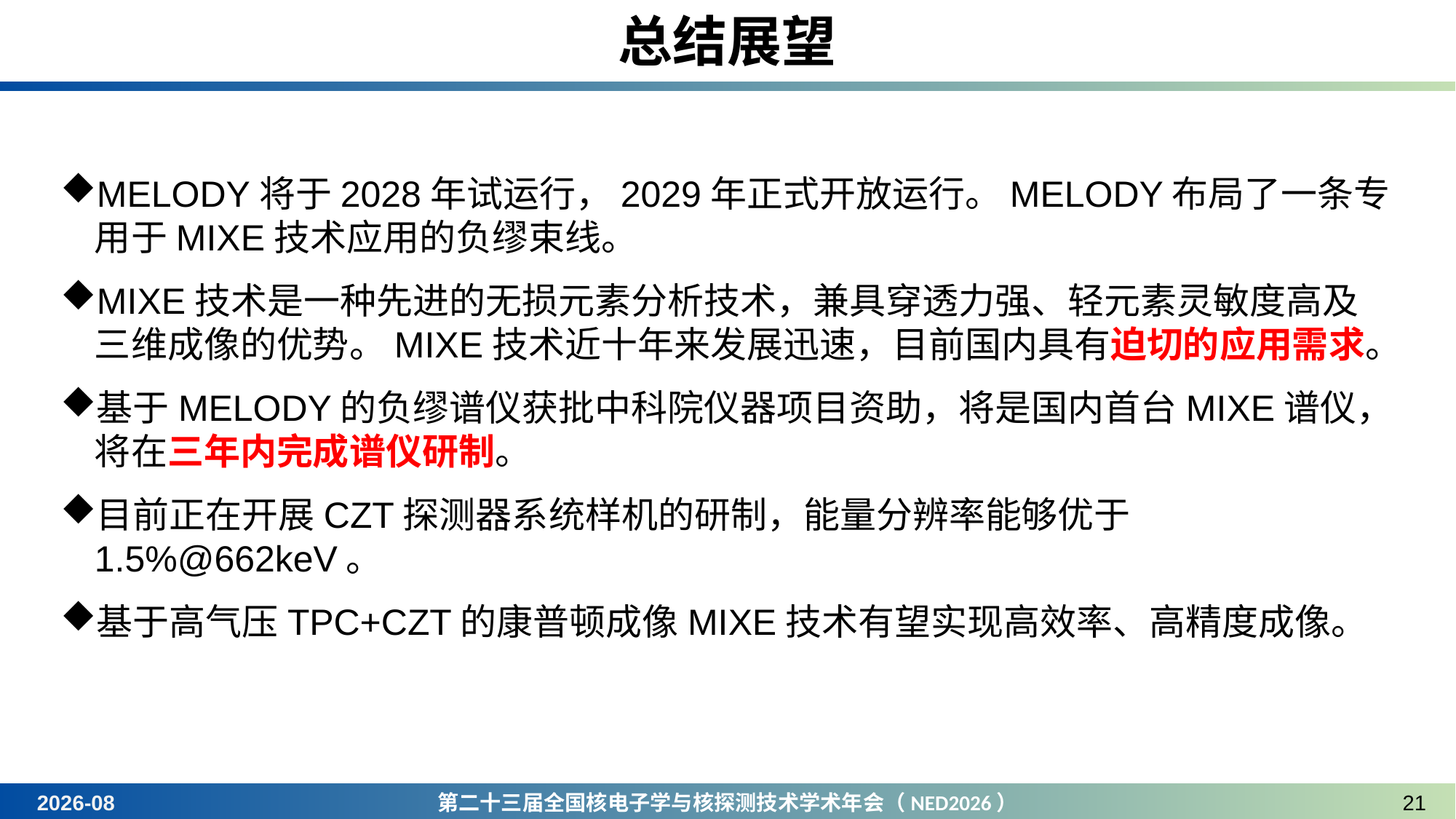

# 总结展望
MELODY将于2028年试运行，2029年正式开放运行。MELODY布局了一条专用于MIXE技术应用的负缪束线。
MIXE技术是一种先进的无损元素分析技术，兼具穿透力强、轻元素灵敏度高及三维成像的优势。MIXE技术近十年来发展迅速，目前国内具有迫切的应用需求。
基于MELODY的负缪谱仪获批中科院仪器项目资助，将是国内首台MIXE谱仪，将在三年内完成谱仪研制。
目前正在开展CZT探测器系统样机的研制，能量分辨率能够优于1.5%@662keV。
基于高气压TPC+CZT的康普顿成像MIXE技术有望实现高效率、高精度成像。